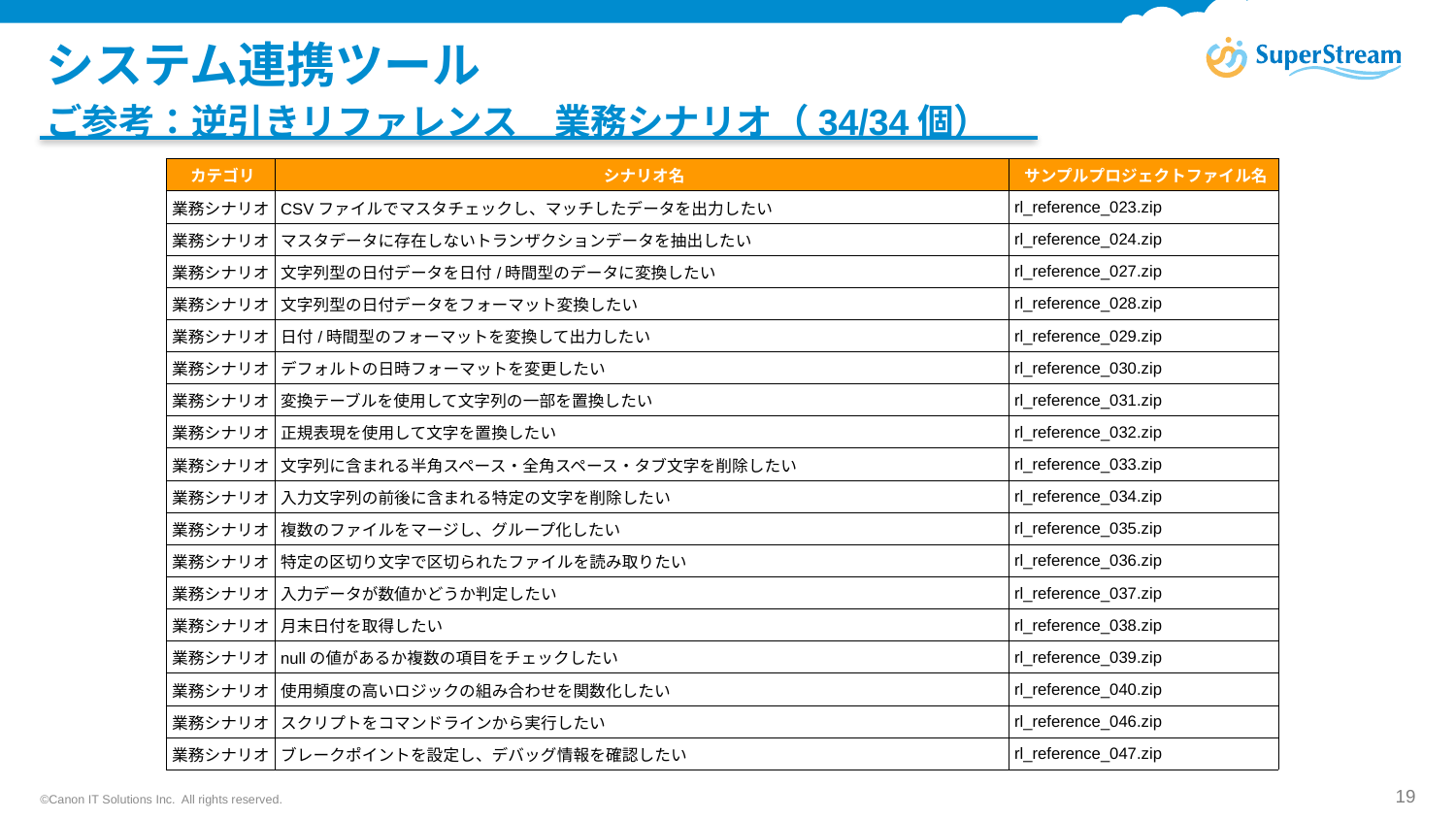

# システム連携ツール
ご参考：逆引きリファレンス　業務シナリオ（34/34個）
| カテゴリ | シナリオ名 | サンプルプロジェクトファイル名 |
| --- | --- | --- |
| 業務シナリオ | CSVファイルでマスタチェックし、マッチしたデータを出力したい | rl\_reference\_023.zip |
| 業務シナリオ | マスタデータに存在しないトランザクションデータを抽出したい | rl\_reference\_024.zip |
| 業務シナリオ | 文字列型の日付データを日付/時間型のデータに変換したい | rl\_reference\_027.zip |
| 業務シナリオ | 文字列型の日付データをフォーマット変換したい | rl\_reference\_028.zip |
| 業務シナリオ | 日付/時間型のフォーマットを変換して出力したい | rl\_reference\_029.zip |
| 業務シナリオ | デフォルトの日時フォーマットを変更したい | rl\_reference\_030.zip |
| 業務シナリオ | 変換テーブルを使用して文字列の一部を置換したい | rl\_reference\_031.zip |
| 業務シナリオ | 正規表現を使用して文字を置換したい | rl\_reference\_032.zip |
| 業務シナリオ | 文字列に含まれる半角スペース・全角スペース・タブ文字を削除したい | rl\_reference\_033.zip |
| 業務シナリオ | 入力文字列の前後に含まれる特定の文字を削除したい | rl\_reference\_034.zip |
| 業務シナリオ | 複数のファイルをマージし、グループ化したい | rl\_reference\_035.zip |
| 業務シナリオ | 特定の区切り文字で区切られたファイルを読み取りたい | rl\_reference\_036.zip |
| 業務シナリオ | 入力データが数値かどうか判定したい | rl\_reference\_037.zip |
| 業務シナリオ | 月末日付を取得したい | rl\_reference\_038.zip |
| 業務シナリオ | nullの値があるか複数の項目をチェックしたい | rl\_reference\_039.zip |
| 業務シナリオ | 使用頻度の高いロジックの組み合わせを関数化したい | rl\_reference\_040.zip |
| 業務シナリオ | スクリプトをコマンドラインから実行したい | rl\_reference\_046.zip |
| 業務シナリオ | ブレークポイントを設定し、デバッグ情報を確認したい | rl\_reference\_047.zip |
©Canon IT Solutions Inc.  All rights reserved.
19